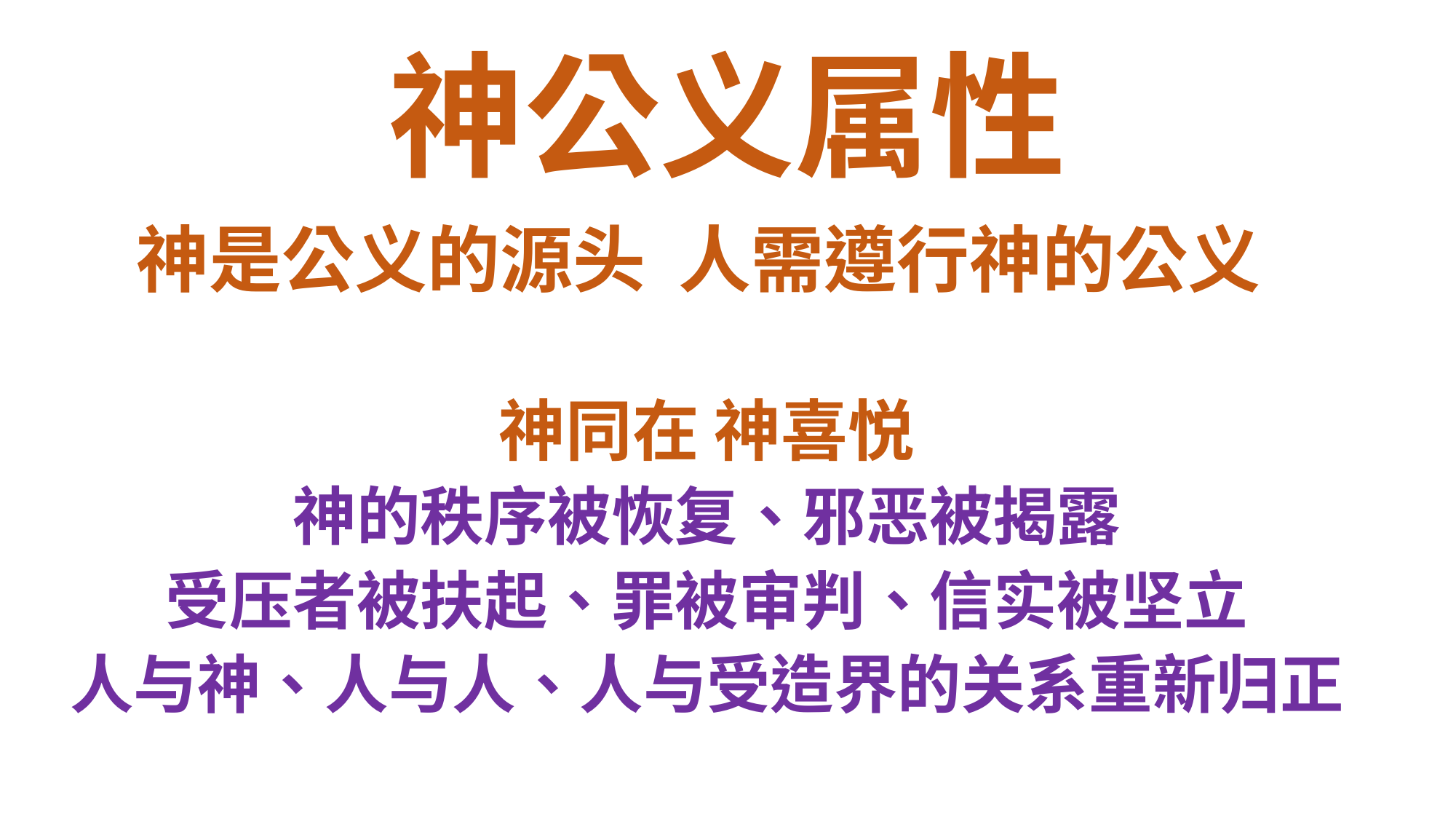

# 神公义属性
神是公义的源头  人需遵行神的公义

神同在 神喜悦
神的秩序被恢复、邪恶被揭露
受压者被扶起、罪被审判、信实被坚立
人与神、人与人、人与受造界的关系重新归正